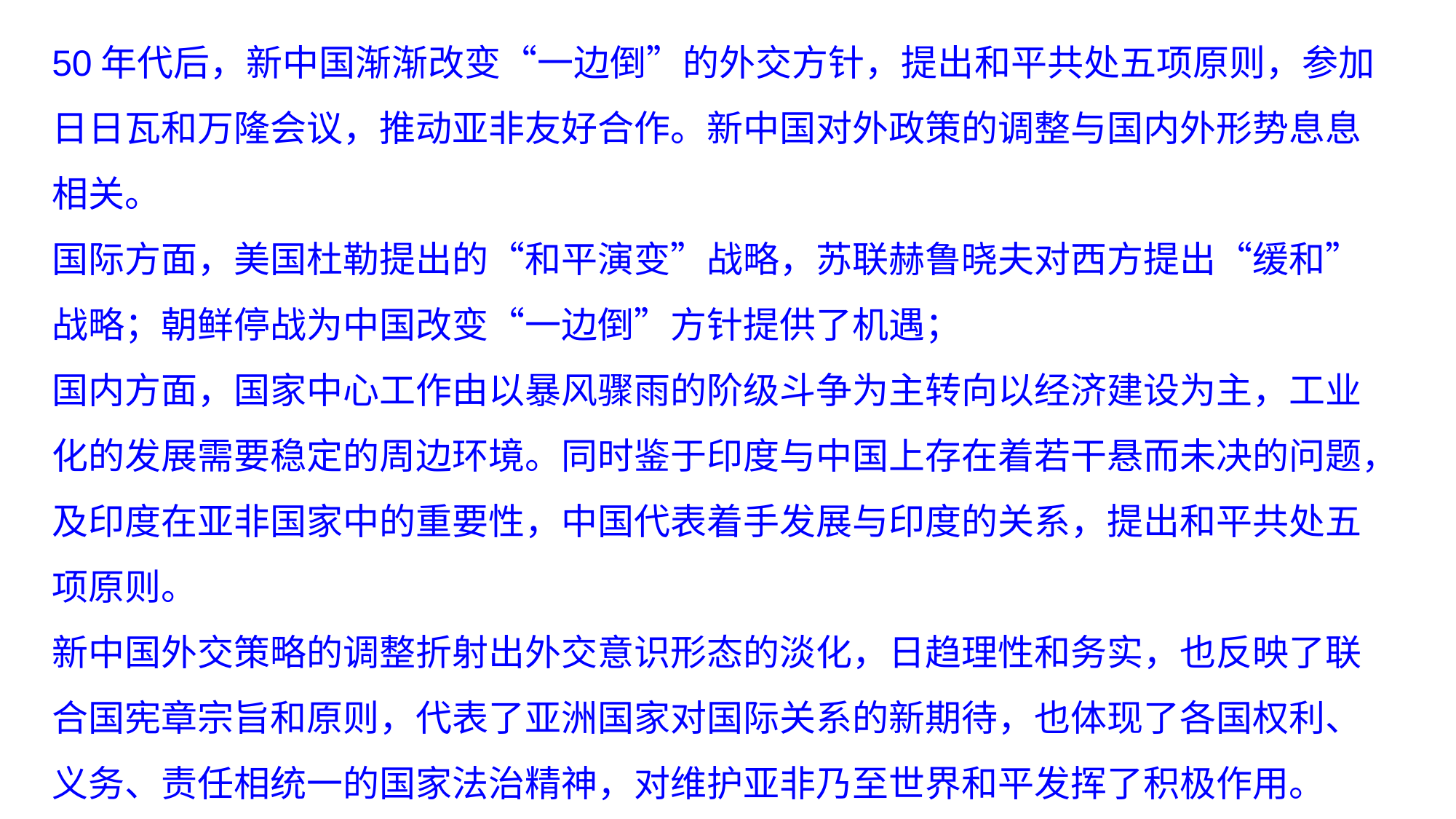

50年代后，新中国渐渐改变“一边倒”的外交方针，提出和平共处五项原则，参加日日瓦和万隆会议，推动亚非友好合作。新中国对外政策的调整与国内外形势息息相关。
国际方面，美国杜勒提出的“和平演变”战略，苏联赫鲁晓夫对西方提出“缓和”战略；朝鲜停战为中国改变“一边倒”方针提供了机遇；
国内方面，国家中心工作由以暴风骤雨的阶级斗争为主转向以经济建设为主，工业化的发展需要稳定的周边环境。同时鉴于印度与中国上存在着若干悬而未决的问题，及印度在亚非国家中的重要性，中国代表着手发展与印度的关系，提出和平共处五项原则。
新中国外交策略的调整折射出外交意识形态的淡化，日趋理性和务实，也反映了联合国宪章宗旨和原则，代表了亚洲国家对国际关系的新期待，也体现了各国权利、义务、责任相统一的国家法治精神，对维护亚非乃至世界和平发挥了积极作用。